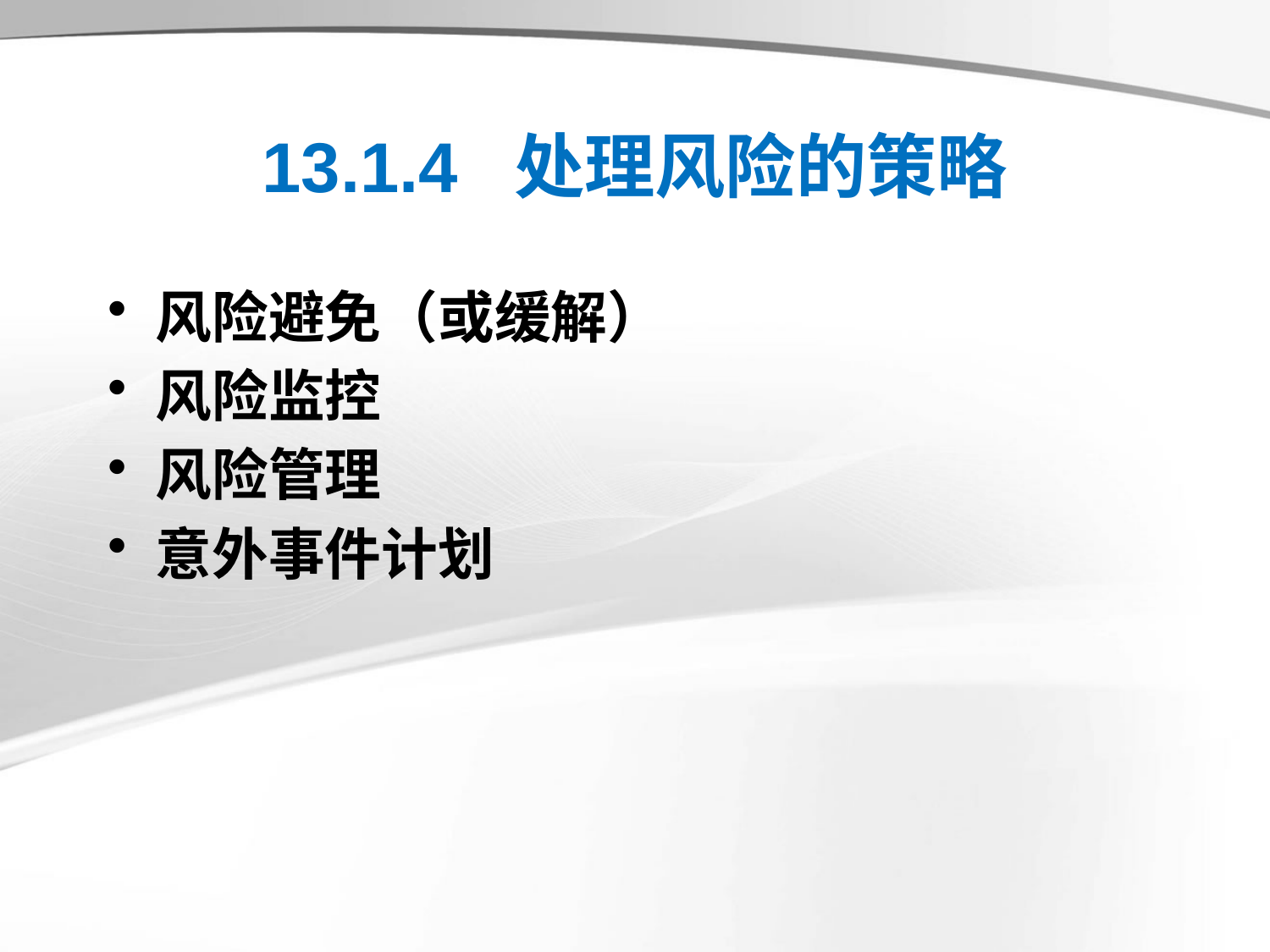

# 13.1.4  处理风险的策略
风险避免（或缓解）
风险监控
风险管理
意外事件计划